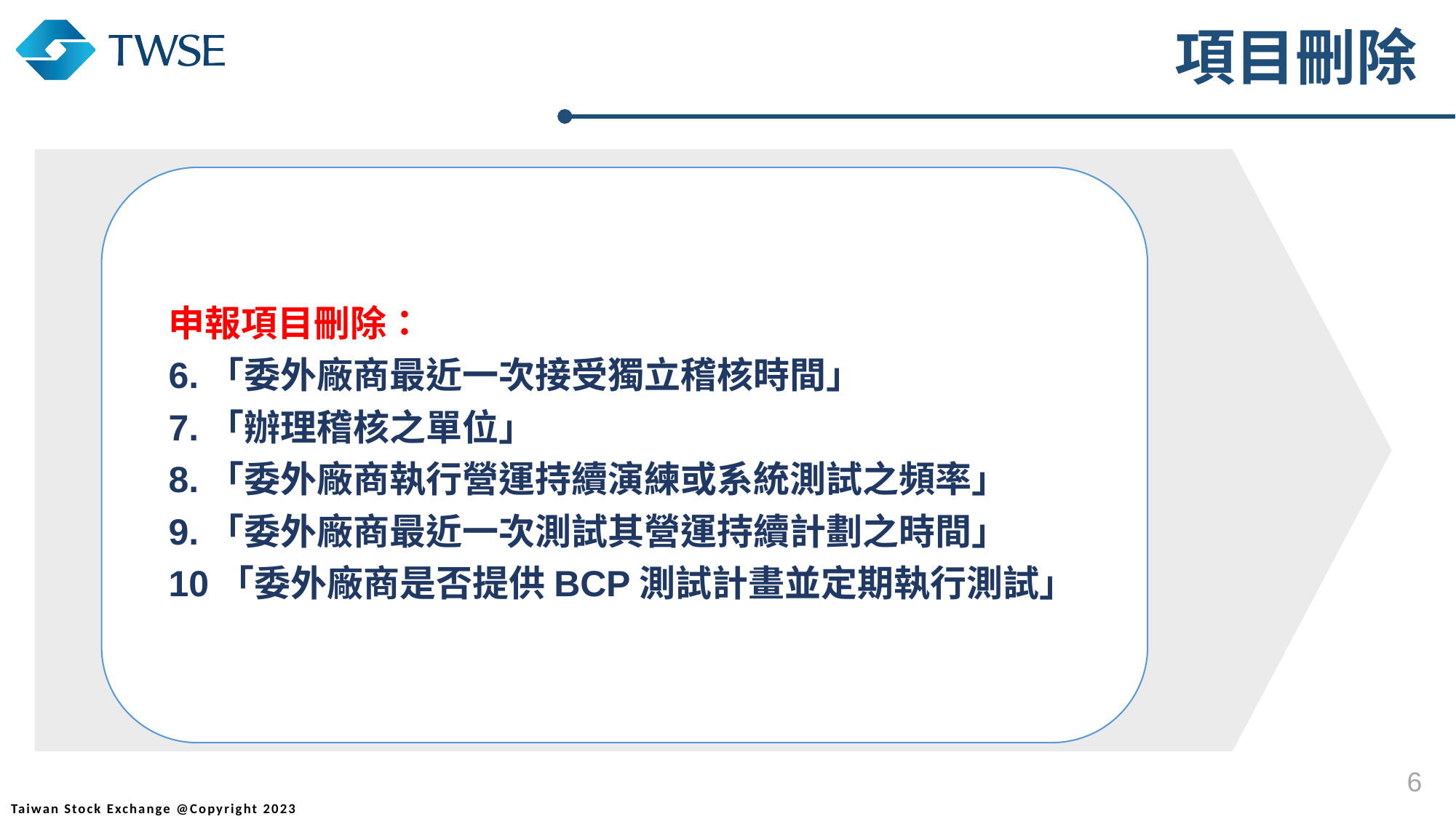

項目刪除

申報項目刪除：
6.「委外廠商最近一次接受獨立稽核時間」
7.「辦理稽核之單位」
8.「委外廠商執行營運持續演練或系統測試之頻率」
9.「委外廠商最近一次測試其營運持續計劃之時間」
10「委外廠商是否提供BCP測試計畫並定期執行測試」
6